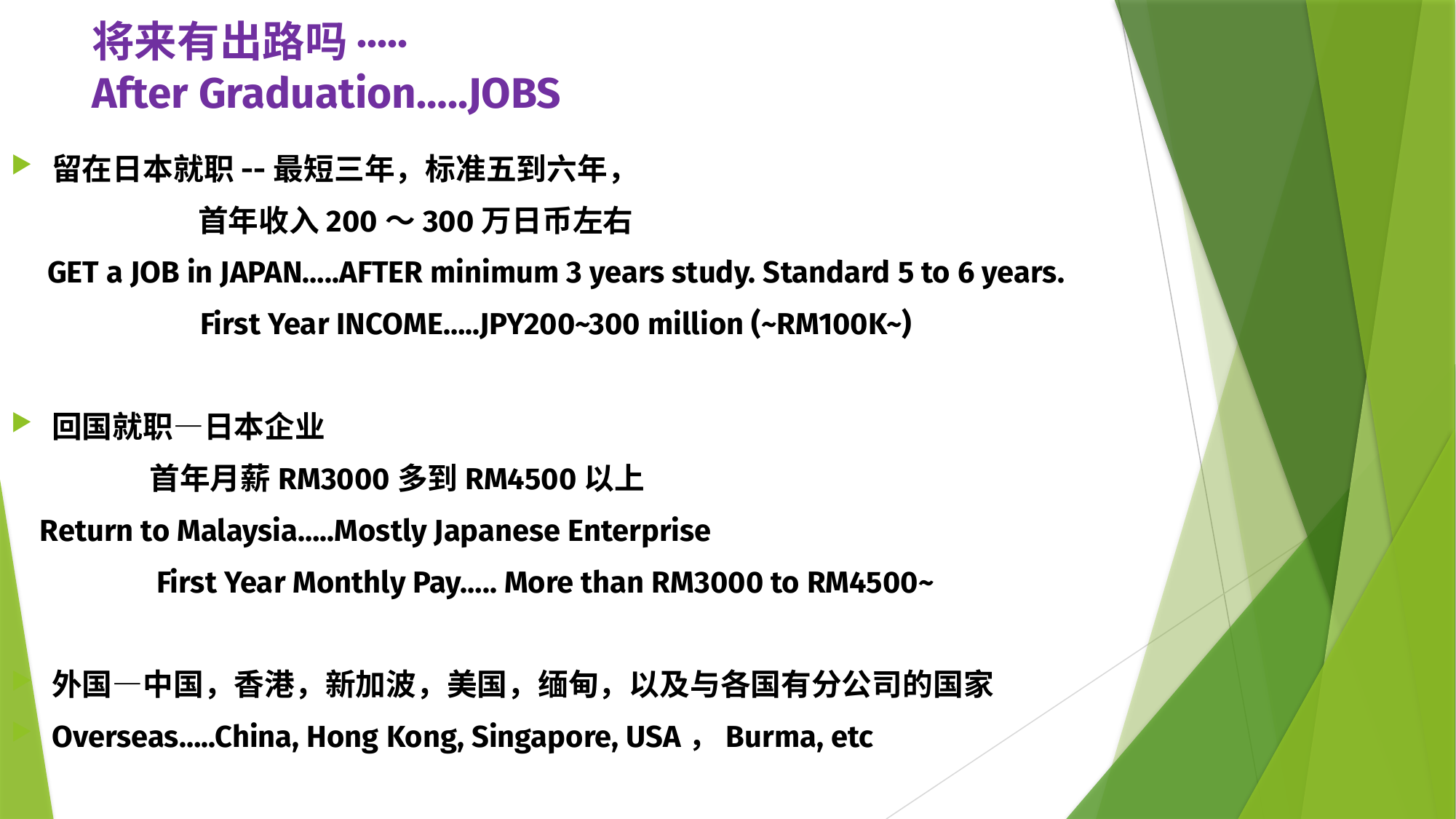

# 将来有出路吗····· After Graduation…..JOBS
留在日本就职--最短三年，标准五到六年，
                          首年收入200～300万日币左右
     GET a JOB in JAPAN…..AFTER minimum 3 years study. Standard 5 to 6 years.
                          First Year INCOME…..JPY200~300 million (~RM100K~)

回国就职—日本企业
                   首年月薪RM3000多到RM4500以上
    Return to Malaysia…..Mostly Japanese Enterprise
                    First Year Monthly Pay….. More than RM3000 to RM4500~

外国—中国，香港，新加波，美国，缅甸，以及与各国有分公司的国家
Overseas…..China, Hong Kong, Singapore, USA，Burma, etc